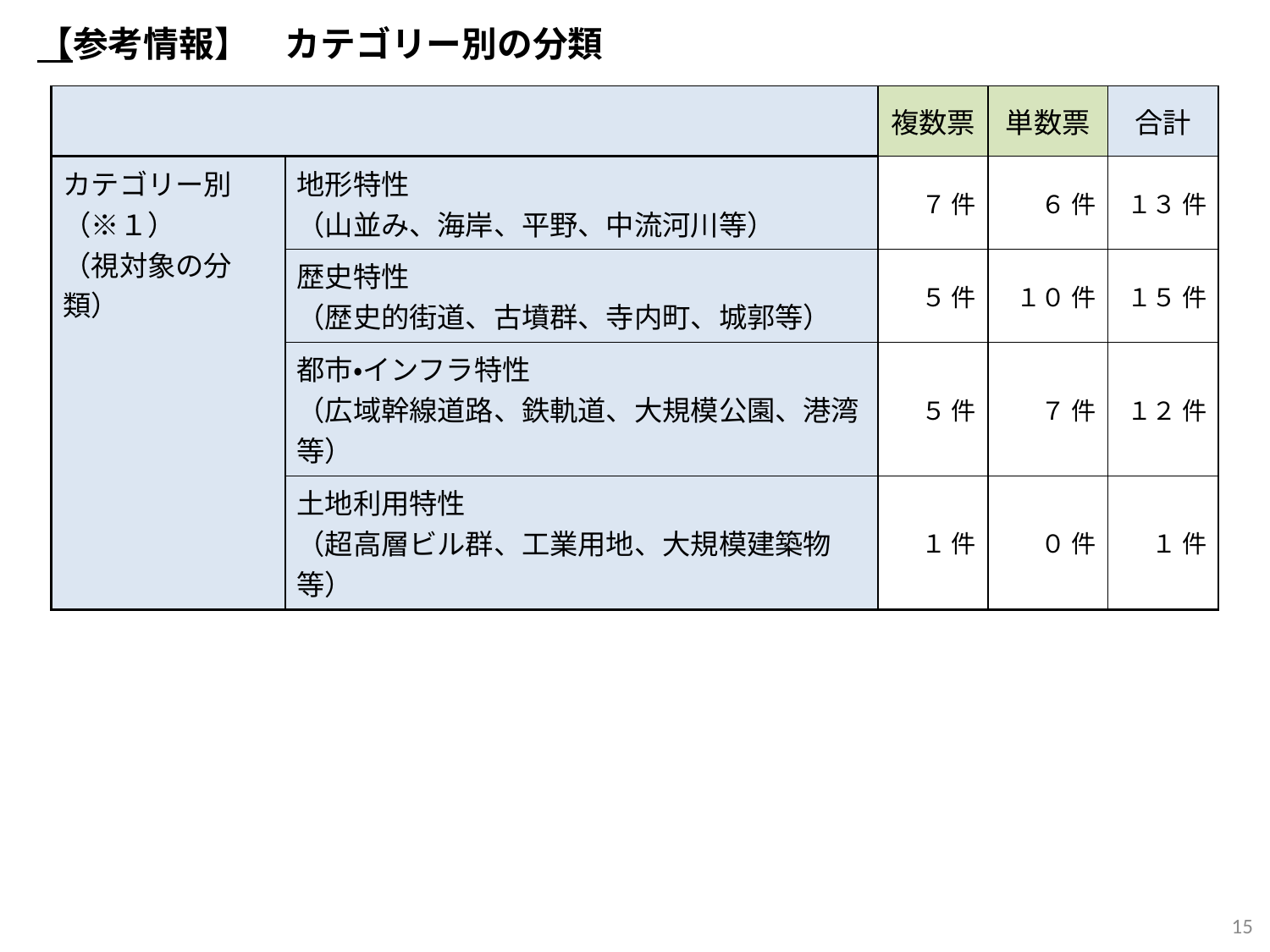

# 【参考情報】　カテゴリー別の分類
|  |  | 複数票 | 単数票 | 合計 |
| --- | --- | --- | --- | --- |
| カテゴリー別　（※１） （視対象の分類） | 地形特性 （山並み、海岸、平野、中流河川等） | ７ 件 | ６ 件 | １３ 件 |
|  | 歴史特性 （歴史的街道、古墳群、寺内町、城郭等） | ５ 件 | １０ 件 | １５ 件 |
|  | 都市・インフラ特性 （広域幹線道路、鉄軌道、大規模公園、港湾等） | ５ 件 | ７ 件 | １２ 件 |
|  | 土地利用特性 （超高層ビル群、工業用地、大規模建築物等） | １ 件 | ０ 件 | １ 件 |
（※１） 「都市景観ビジョン・大阪」における 大阪の主な景観上重要な要素 で分類
15